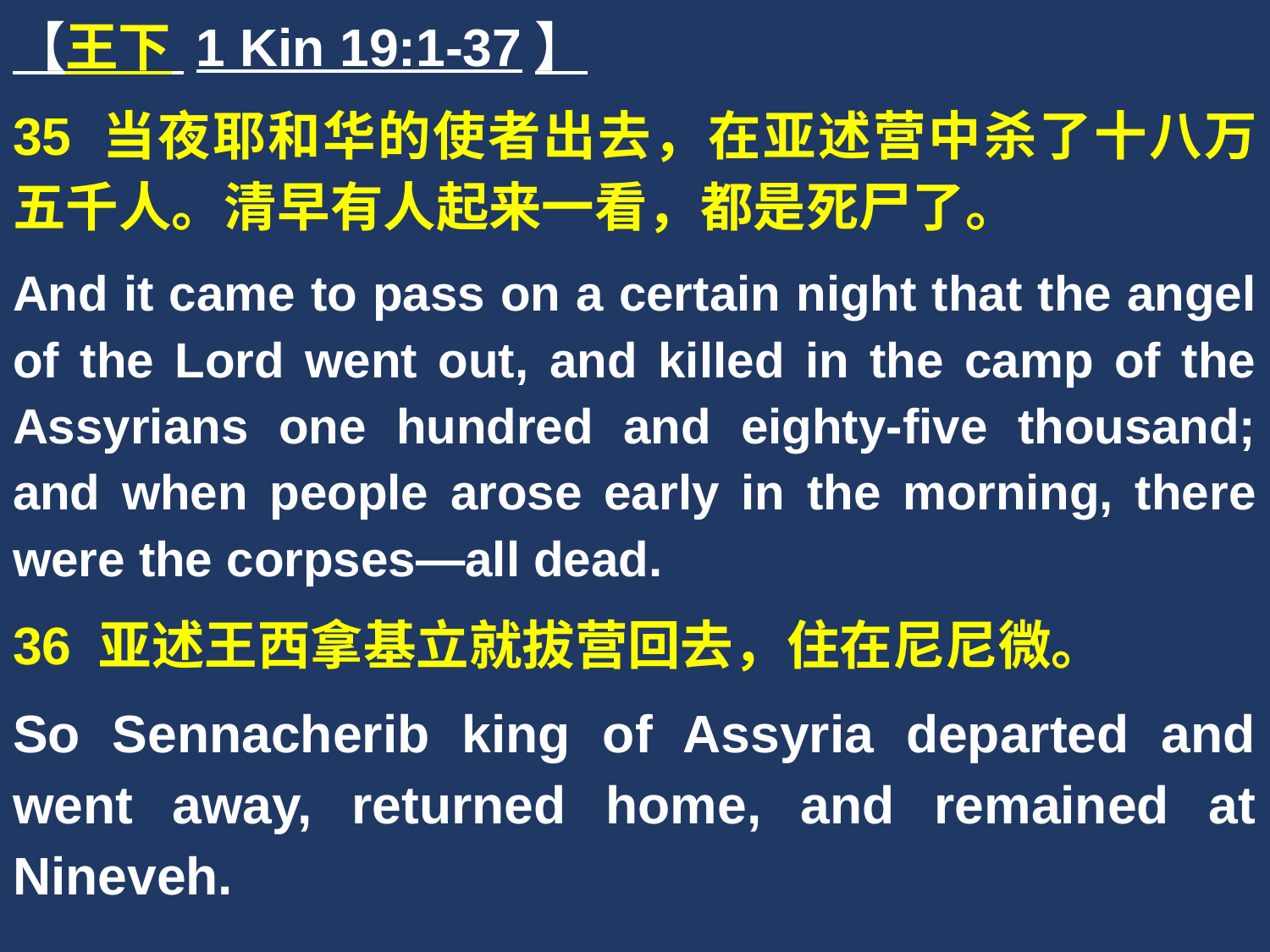

【王下 1 Kin 19:1-37】
35 当夜耶和华的使者出去，在亚述营中杀了十八万五千人。清早有人起来一看，都是死尸了。
And it came to pass on a certain night that the angel of the Lord went out, and killed in the camp of the Assyrians one hundred and eighty-five thousand; and when people arose early in the morning, there were the corpses—all dead.
36 亚述王西拿基立就拔营回去，住在尼尼微。
So Sennacherib king of Assyria departed and went away, returned home, and remained at Nineveh.